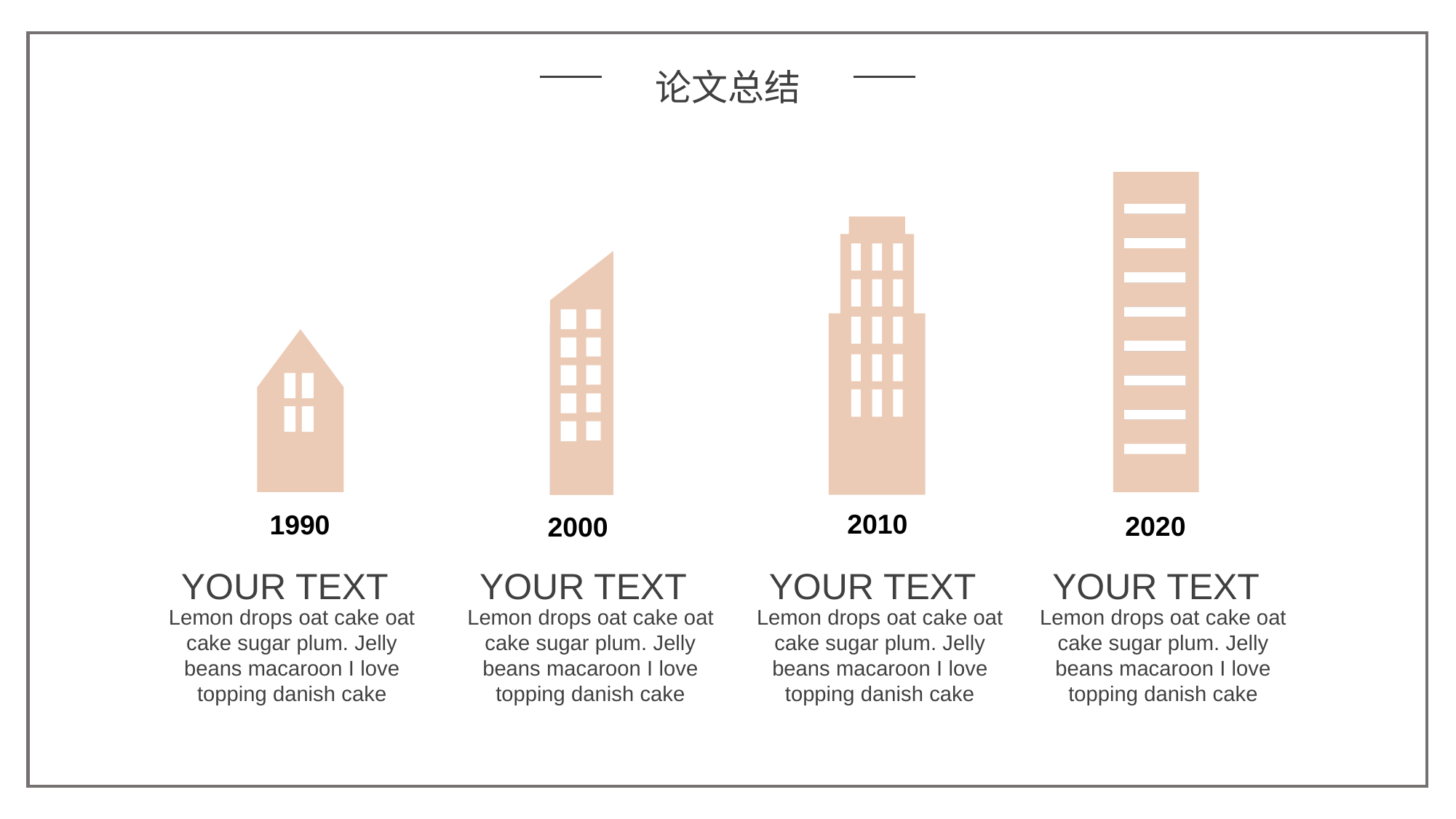

论文总结

2010
1990
2020
2000
 YOUR TEXT
 YOUR TEXT
 YOUR TEXT
 YOUR TEXT
Lemon drops oat cake oat cake sugar plum. Jelly beans macaroon I love topping danish cake
Lemon drops oat cake oat cake sugar plum. Jelly beans macaroon I love topping danish cake
Lemon drops oat cake oat cake sugar plum. Jelly beans macaroon I love topping danish cake
Lemon drops oat cake oat cake sugar plum. Jelly beans macaroon I love topping danish cake